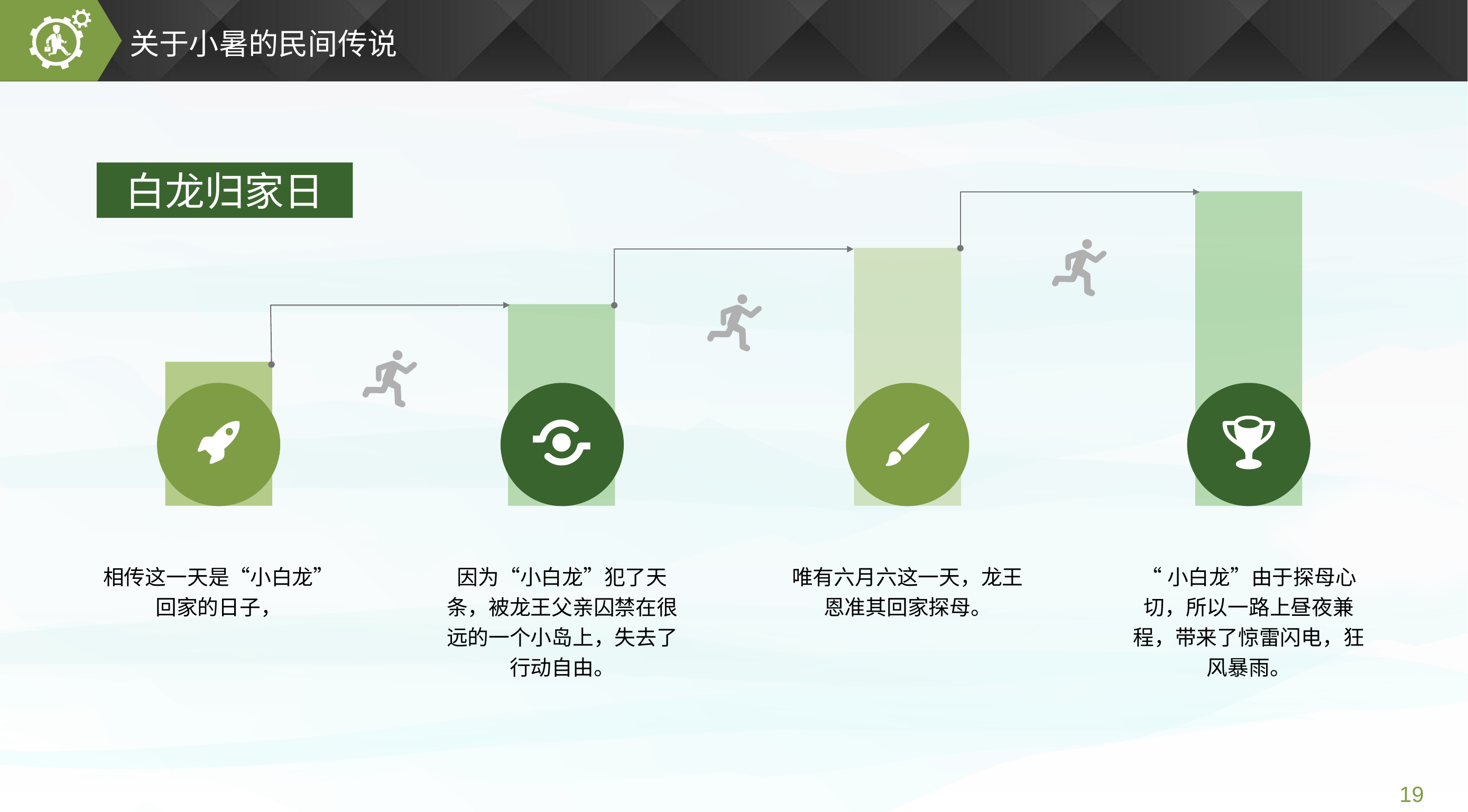

关于小暑的民间传说
白龙归家日

相传这一天是“小白龙”回家的日子，
因为“小白龙”犯了天条，被龙王父亲囚禁在很远的一个小岛上，失去了行动自由。
唯有六月六这一天，龙王恩准其回家探母。
“小白龙”由于探母心切，所以一路上昼夜兼程，带来了惊雷闪电，狂风暴雨。
19